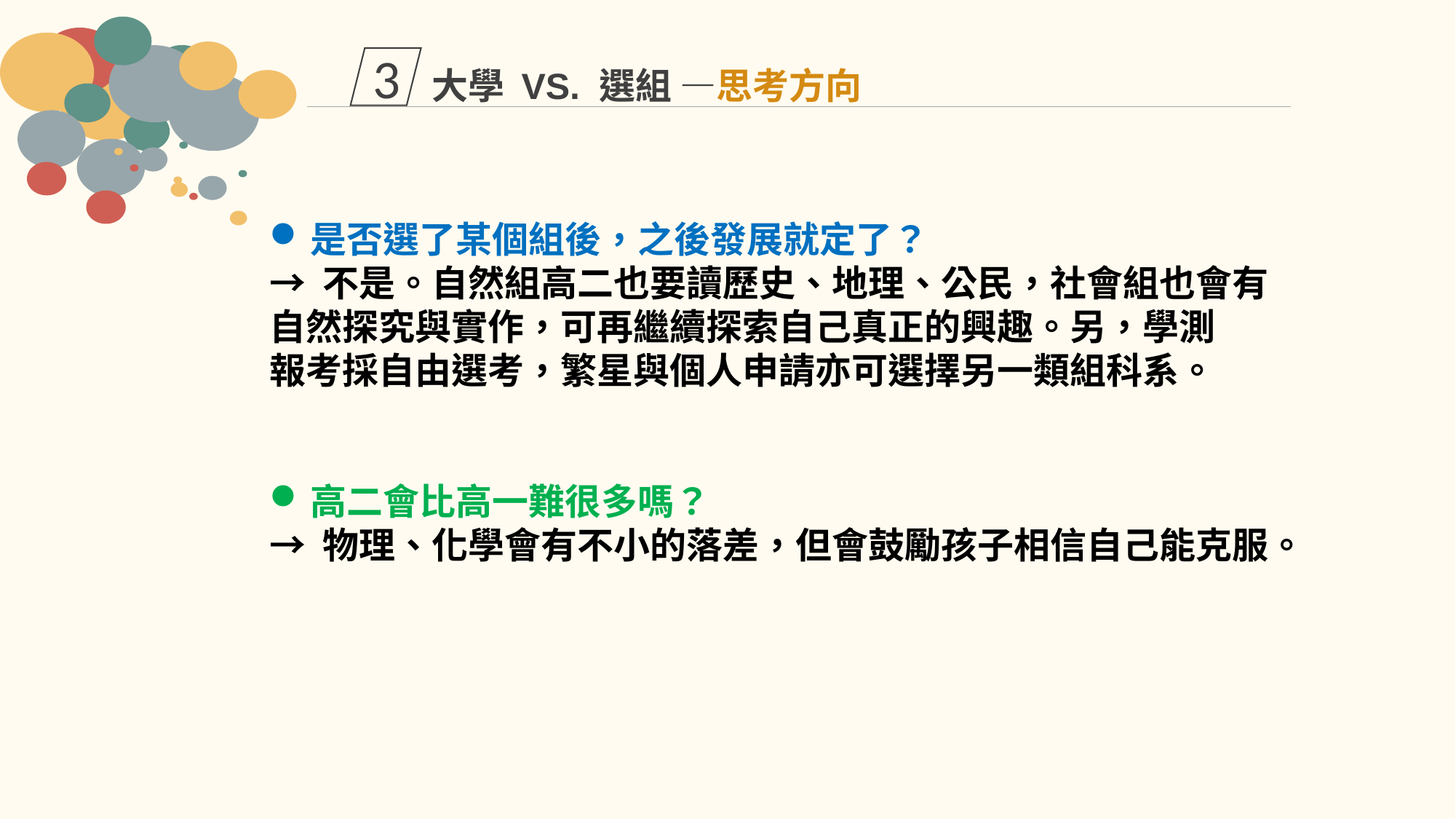

3
大學 VS. 選組 —思考方向

是否選了某個組後，之後發展就定了？
→ 不是。自然組高二也要讀歷史、地理、公民，社會組也會有
自然探究與實作，可再繼續探索自己真正的興趣。另，學測
報考採自由選考，繁星與個人申請亦可選擇另一類組科系。

高二會比高一難很多嗎？
→ 物理、化學會有不小的落差，但會鼓勵孩子相信自己能克服。